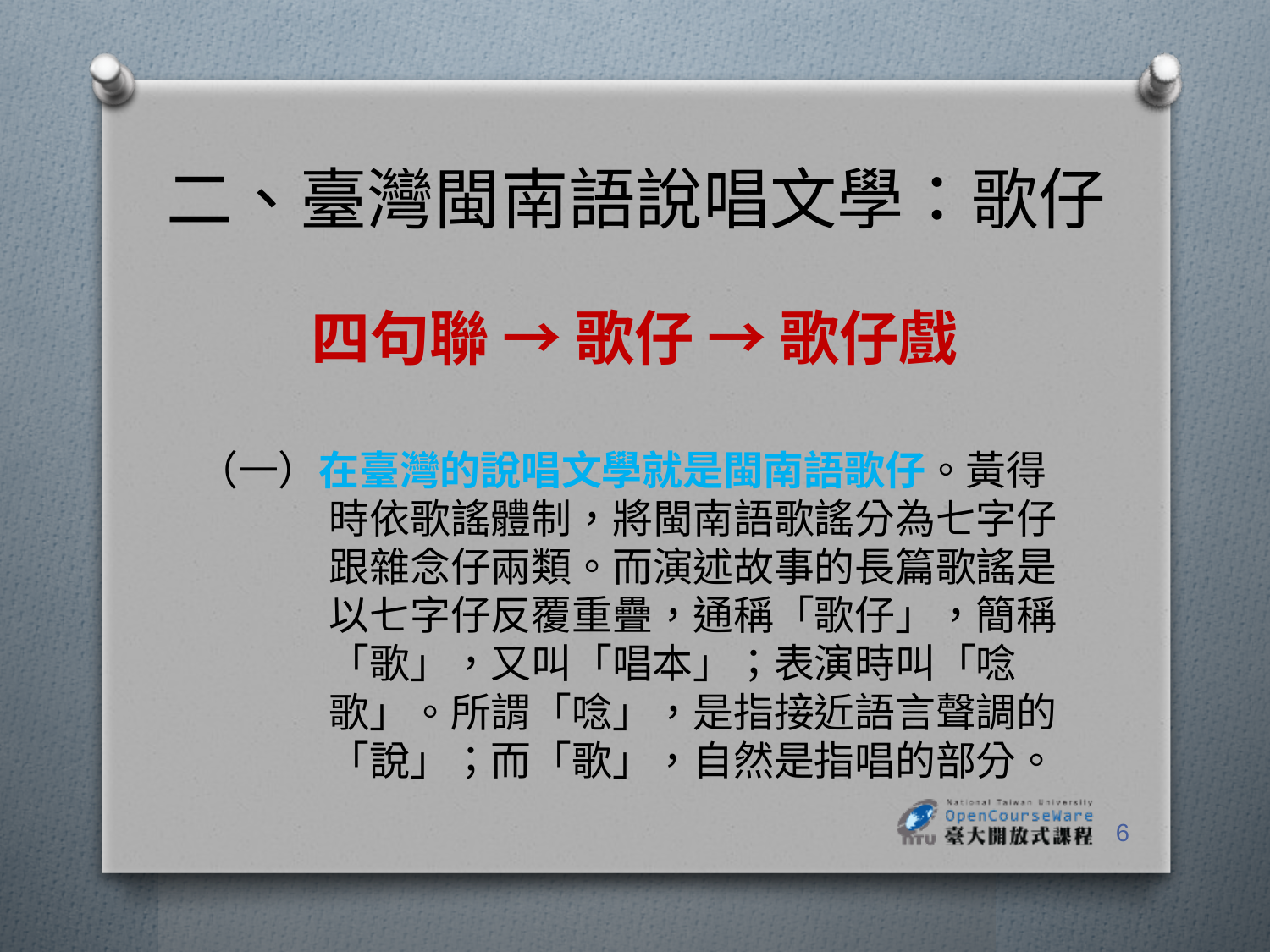

# 二、臺灣閩南語說唱文學：歌仔
四句聯 → 歌仔 → 歌仔戲

（一）在臺灣的說唱文學就是閩南語歌仔。黃得時依歌謠體制，將閩南語歌謠分為七字仔跟雜念仔兩類。而演述故事的長篇歌謠是以七字仔反覆重疊，通稱「歌仔」，簡稱「歌」，又叫「唱本」；表演時叫「唸歌」。所謂「唸」，是指接近語言聲調的「說」；而「歌」，自然是指唱的部分。

6